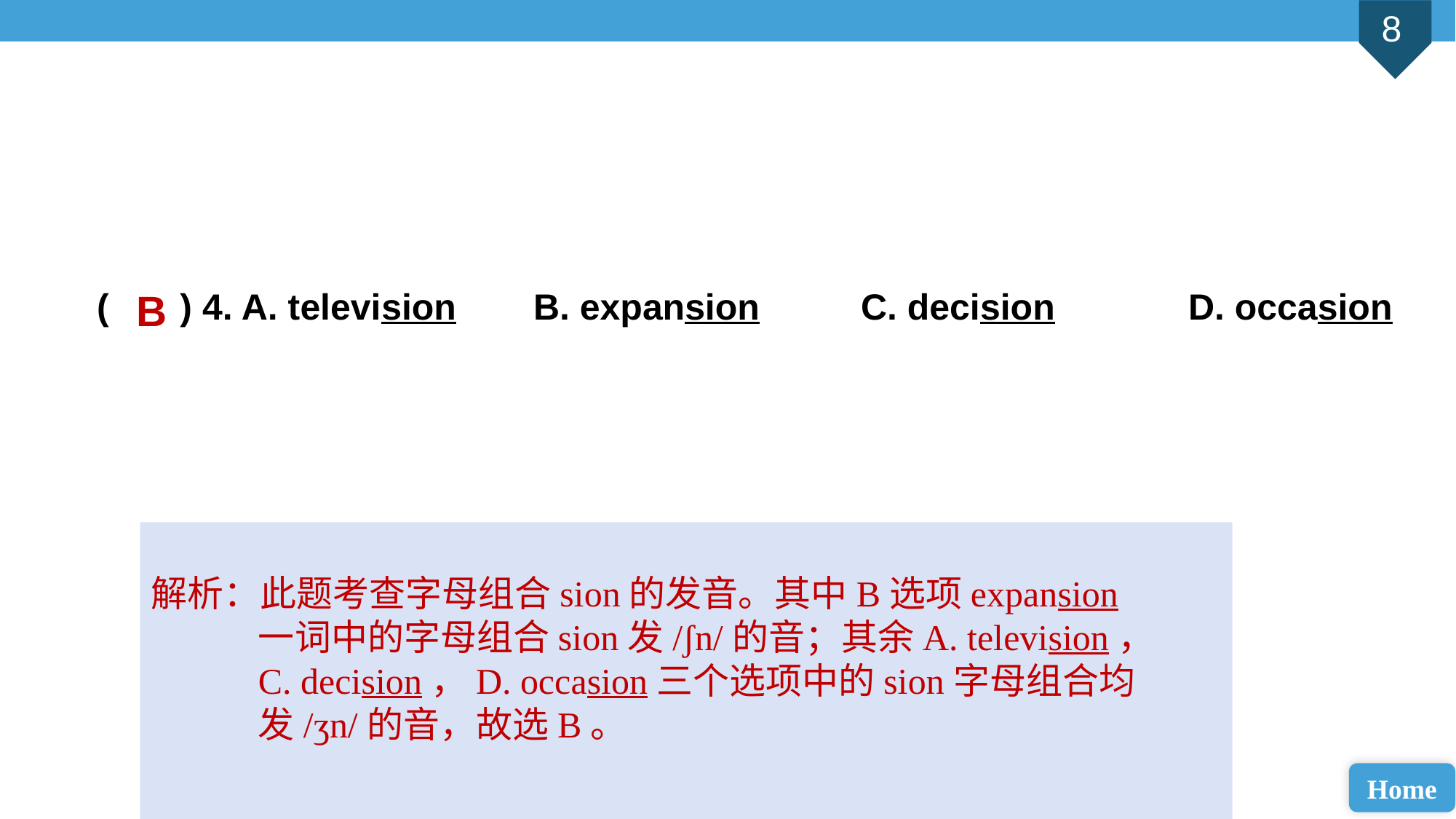

(       ) 4. A. television 	B. expansion 	C. decision 		D. occasion
B

解析：此题考查字母组合sion的发音。其中B选项expansion一词中的字母组合sion发/ʃn/的音；其余A. television，C. decision，D. occasion三个选项中的sion字母组合均发/ʒn/的音，故选B。